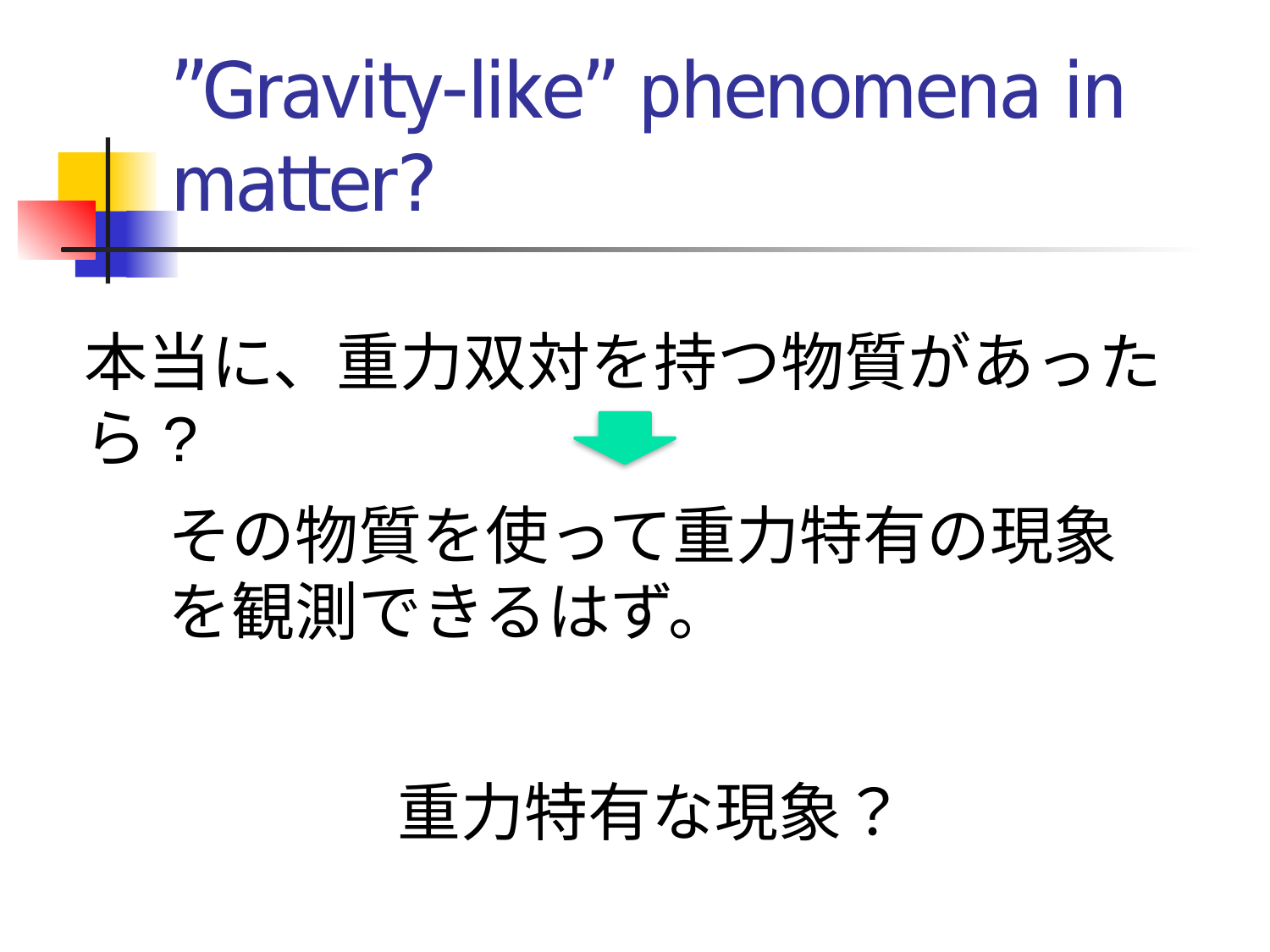

# ”Gravity-like” phenomena in matter?
本当に、重力双対を持つ物質があったら?

その物質を使って重力特有の現象を観測できるはず。
重力特有な現象？